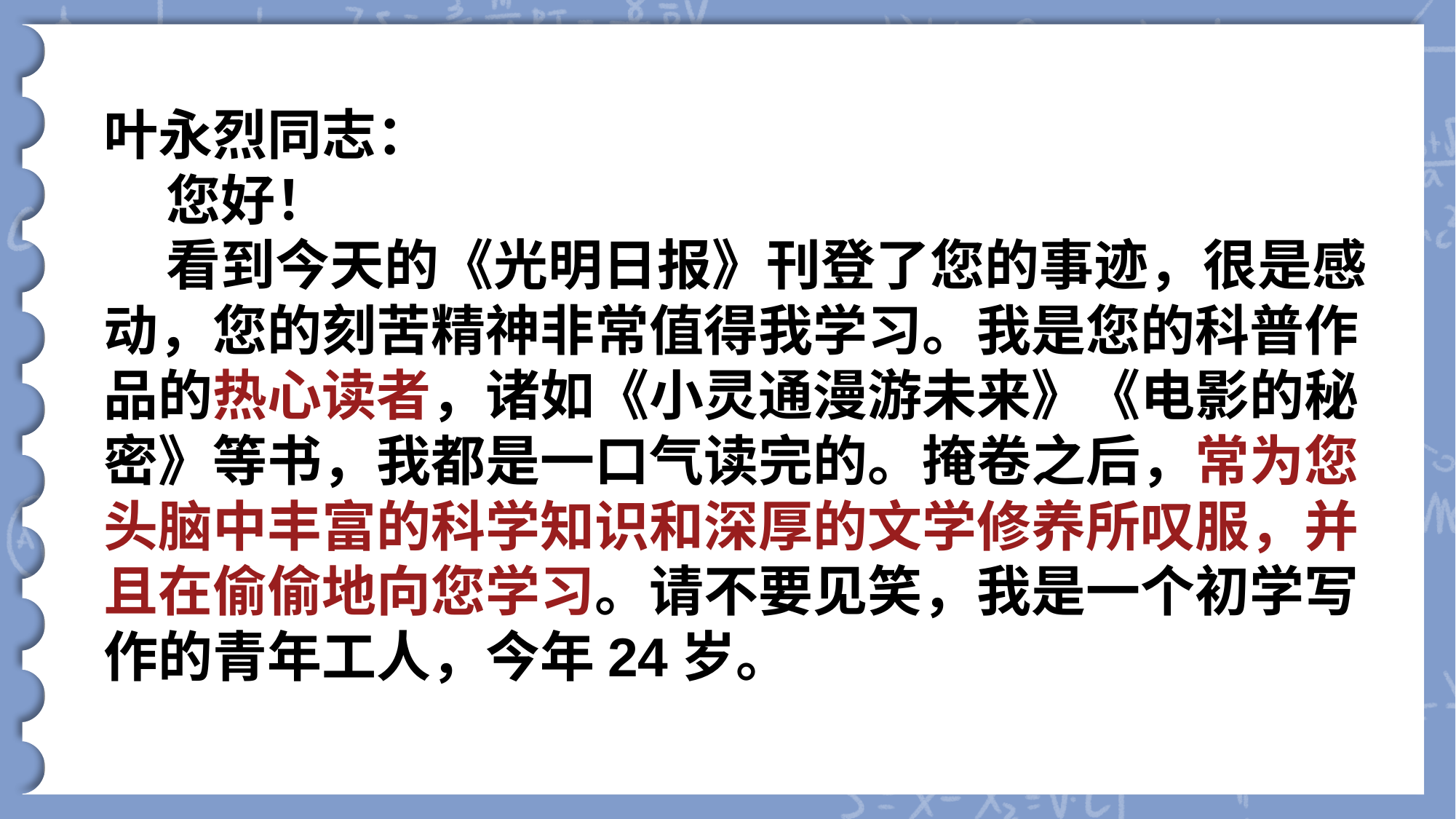

叶永烈同志：
    您好！
    看到今天的《光明日报》刊登了您的事迹，很是感动，您的刻苦精神非常值得我学习。我是您的科普作品的热心读者，诸如《小灵通漫游未来》《电影的秘密》等书，我都是一口气读完的。掩卷之后，常为您头脑中丰富的科学知识和深厚的文学修养所叹服，并且在偷偷地向您学习。请不要见笑，我是一个初学写作的青年工人，今年24岁。